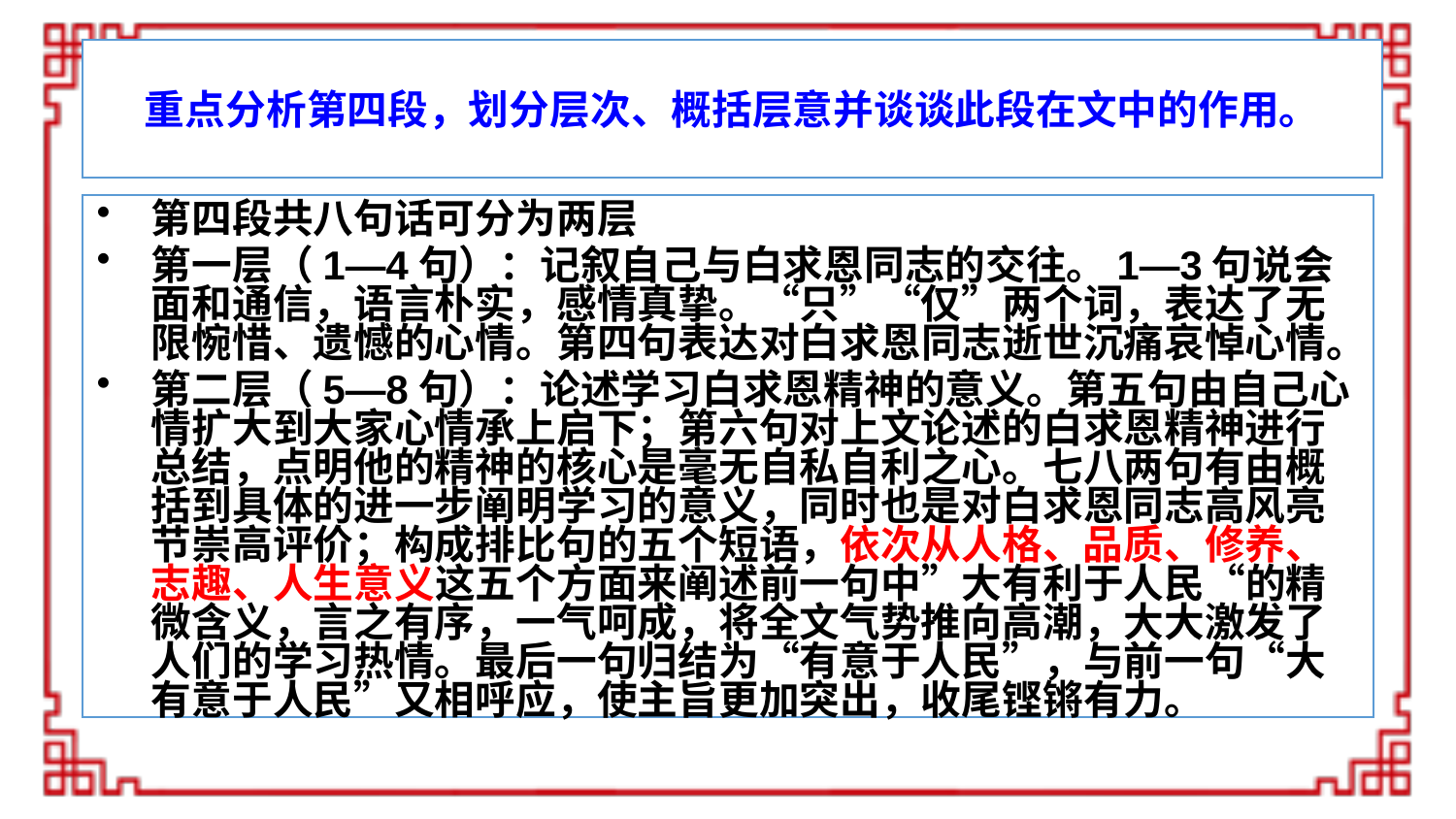

重点分析第四段，划分层次、概括层意并谈谈此段在文中的作用。
第四段
第四段共八句话可分为两层
第一层（1—4句）：记叙自己与白求恩同志的交往。1—3句说会面和通信，语言朴实，感情真挚。“只”“仅”两个词，表达了无限惋惜、遗憾的心情。第四句表达对白求恩同志逝世沉痛哀悼心情。
第二层（5—8句）：论述学习白求恩精神的意义。第五句由自己心情扩大到大家心情承上启下；第六句对上文论述的白求恩精神进行总结，点明他的精神的核心是毫无自私自利之心。七八两句有由概括到具体的进一步阐明学习的意义，同时也是对白求恩同志高风亮节崇高评价；构成排比句的五个短语，依次从人格、品质、修养、志趣、人生意义这五个方面来阐述前一句中”大有利于人民“的精微含义，言之有序，一气呵成，将全文气势推向高潮，大大激发了人们的学习热情。最后一句归结为“有意于人民”，与前一句“大有意于人民”又相呼应，使主旨更加突出，收尾铿锵有力。
      “我和白求恩同志只见过一面……我是很悲痛的”是记叙，其余是议论。
      先叙后议。先叙述自己与白求恩的交往，然后分析和强调学习白求恩的意义。